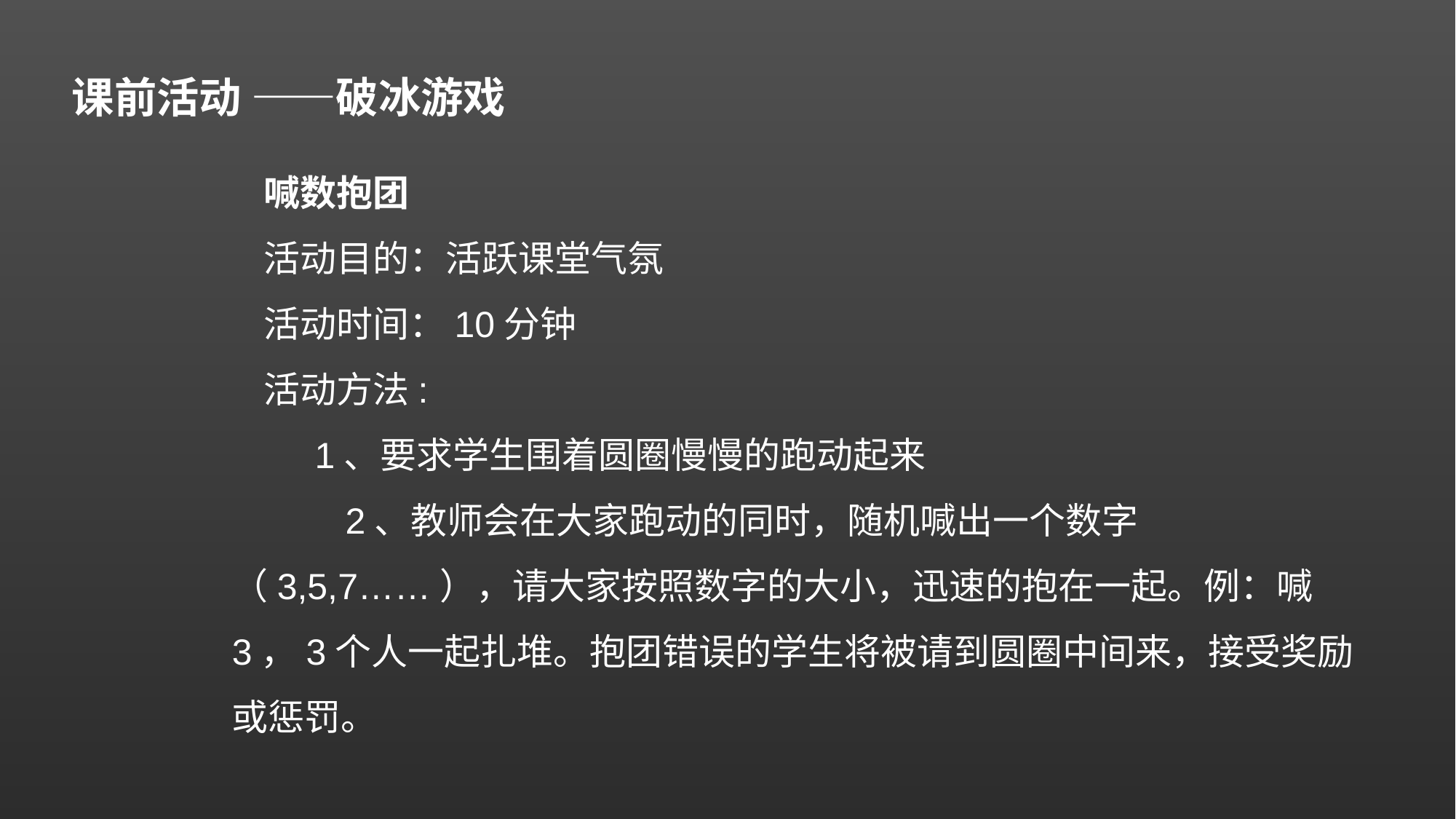

课前活动 ——破冰游戏
喊数抱团
活动目的：活跃课堂气氛
活动时间：10分钟
活动方法:
     1、要求学生围着圆圈慢慢的跑动起来
        2、教师会在大家跑动的同时，随机喊出一个数字（3,5,7……），请大家按照数字的大小，迅速的抱在一起。例：喊3，3个人一起扎堆。抱团错误的学生将被请到圆圈中间来，接受奖励或惩罚。